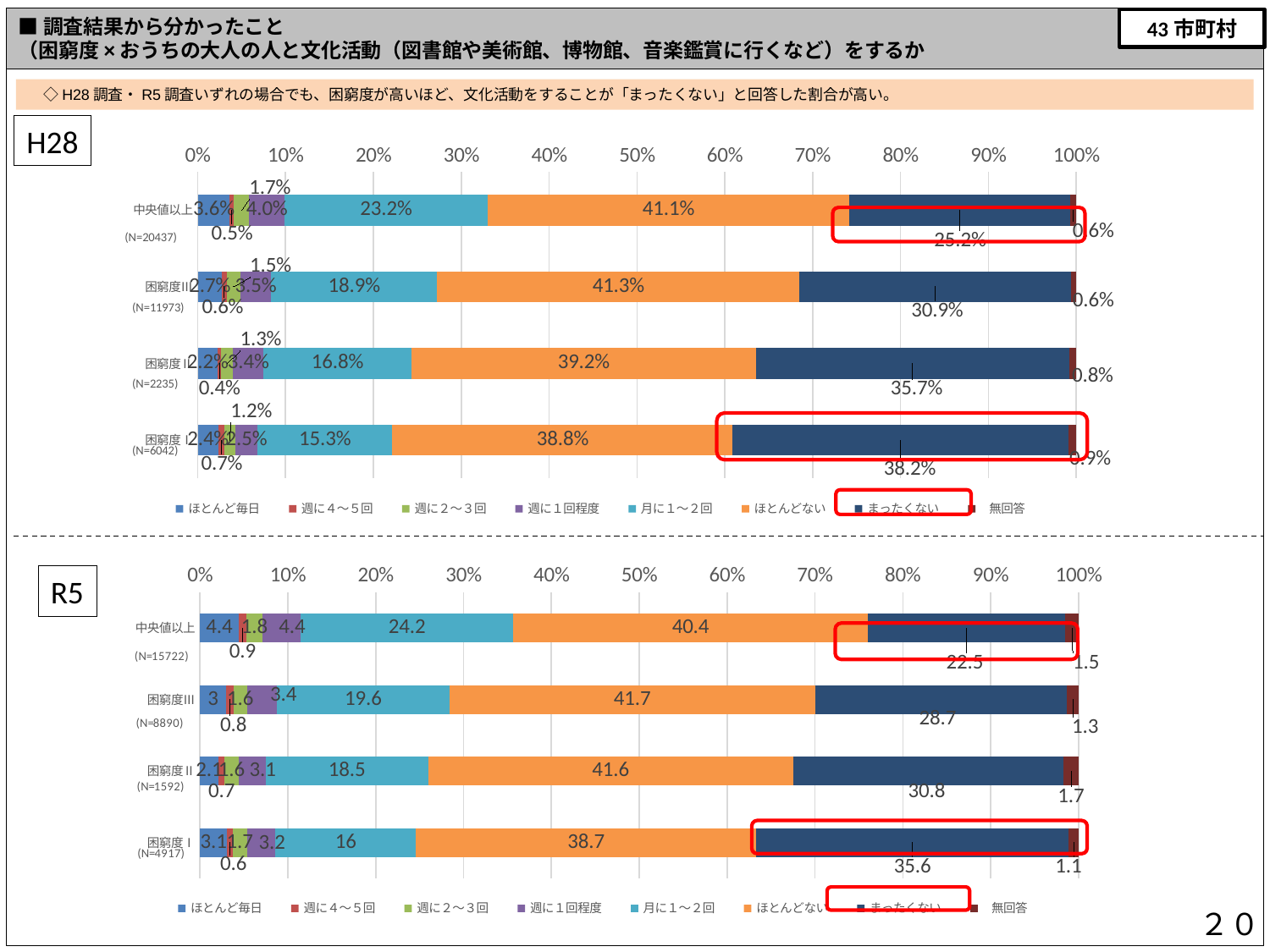

■調査結果から分かったこと
（困窮度×おうちの大人の人と文化活動（図書館や美術館、博物館、音楽鑑賞に行くなど）をするか
43市町村

　◇H28調査・R5調査いずれの場合でも、困窮度が高いほど、文化活動をすることが「まったくない」と回答した割合が高い。
H28

### Chart

| Category | ほとんど毎日         | 週に４～５回         | 週に２～３回         | 週に１回程度         | 月に１～２回         | ほとんどない         | まったくない         |   無回答             |
|---|---|---|---|---|---|---|---|---|
| 中央値以上 | 0.03620883691344131 | 0.005137740372853158 | 0.01732152468561922 | 0.039829720604785436 | 0.23173655624602438 | 0.411214953271028 | 0.25214072515535546 | 0.0064099427508929885 |
| 困窮度Ⅲ | 0.02714440825190011 | 0.00601353044349787 | 0.015284389877223753 | 0.034995406330911215 | 0.18892508143322476 | 0.41267852668504135 | 0.3089451265347031 | 0.00601353044349787 |
| 困窮度Ⅱ | 0.02237136465324385 | 0.0044742729306487695 | 0.013422818791946308 | 0.03445190156599553 | 0.16823266219239374 | 0.39239373601789707 | 0.35704697986577183 | 0.007606263982102908 |
| 困窮度Ⅰ | 0.023667659715326052 | 0.007116848725587554 | 0.011916583912611719 | 0.0253227408142999 | 0.15342601787487586 | 0.3876199933796756 | 0.3821582257530619 | 0.008771929824561403 |
(N=20437)
(N=11973)
(N=2235)
(N=6042)

### Chart

| Category | ほとんど毎日         | 週に４～５回         | 週に２～３回         | 週に１回程度         | 月に１～２回         | ほとんどない         | まったくない         |   無回答             |
|---|---|---|---|---|---|---|---|---|
| 中央値以上 | 4.4 | 0.9 | 1.8 | 4.4 | 24.2 | 40.4 | 22.5 | 1.5 |
| 困窮度Ⅲ | 3.0 | 0.8 | 1.6 | 3.4 | 19.6 | 41.7 | 28.7 | 1.3 |
| 困窮度Ⅱ | 2.1 | 0.7 | 1.6 | 3.1 | 18.5 | 41.6 | 30.8 | 1.7 |
| 困窮度Ⅰ | 3.1 | 0.6 | 1.7 | 3.2 | 16.0 | 38.7 | 35.6 | 1.1 |
R5
２０